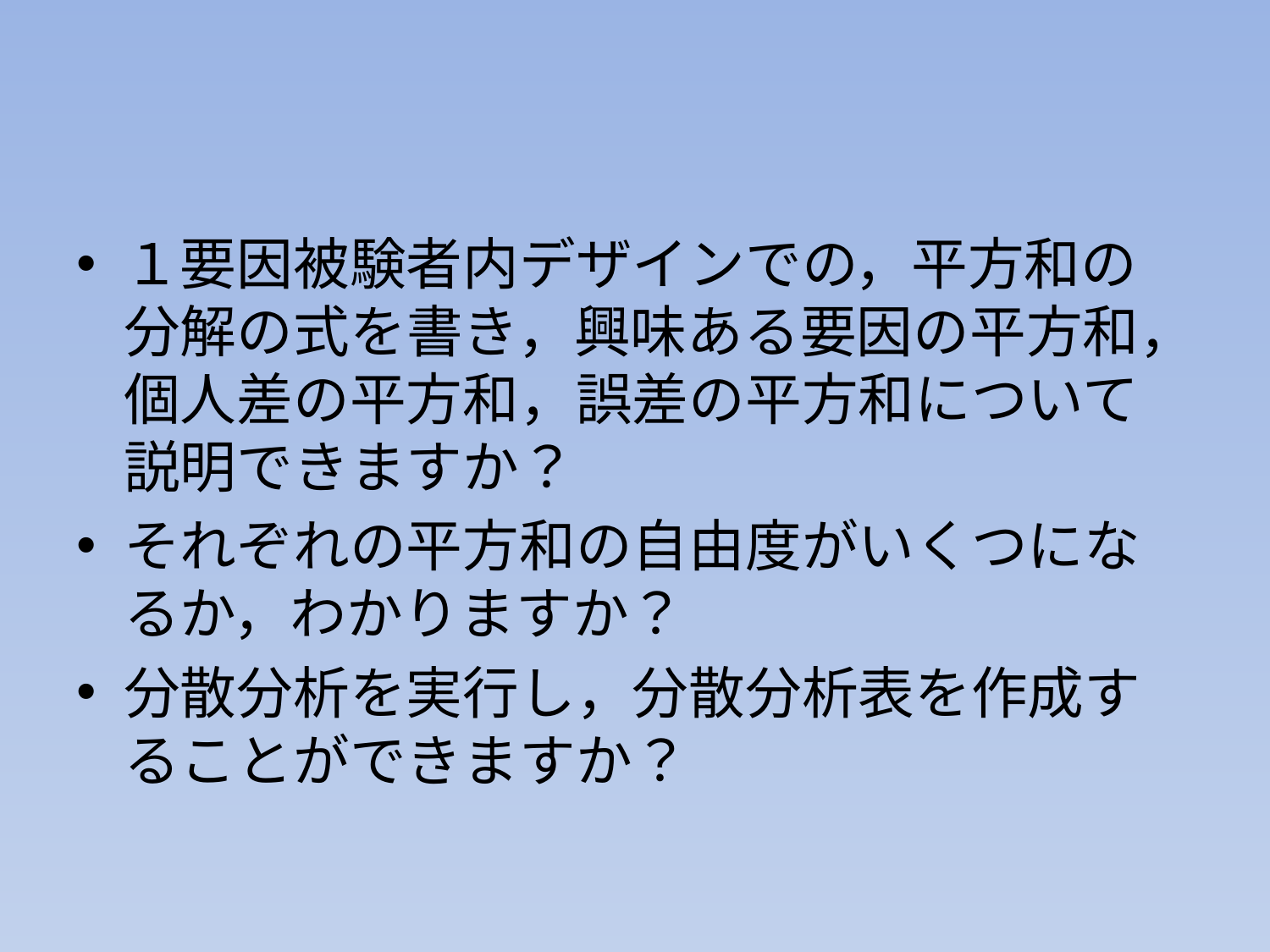

#
１要因被験者内デザインでの，平方和の分解の式を書き，興味ある要因の平方和，個人差の平方和，誤差の平方和について説明できますか？
それぞれの平方和の自由度がいくつになるか，わかりますか？
分散分析を実行し，分散分析表を作成することができますか？